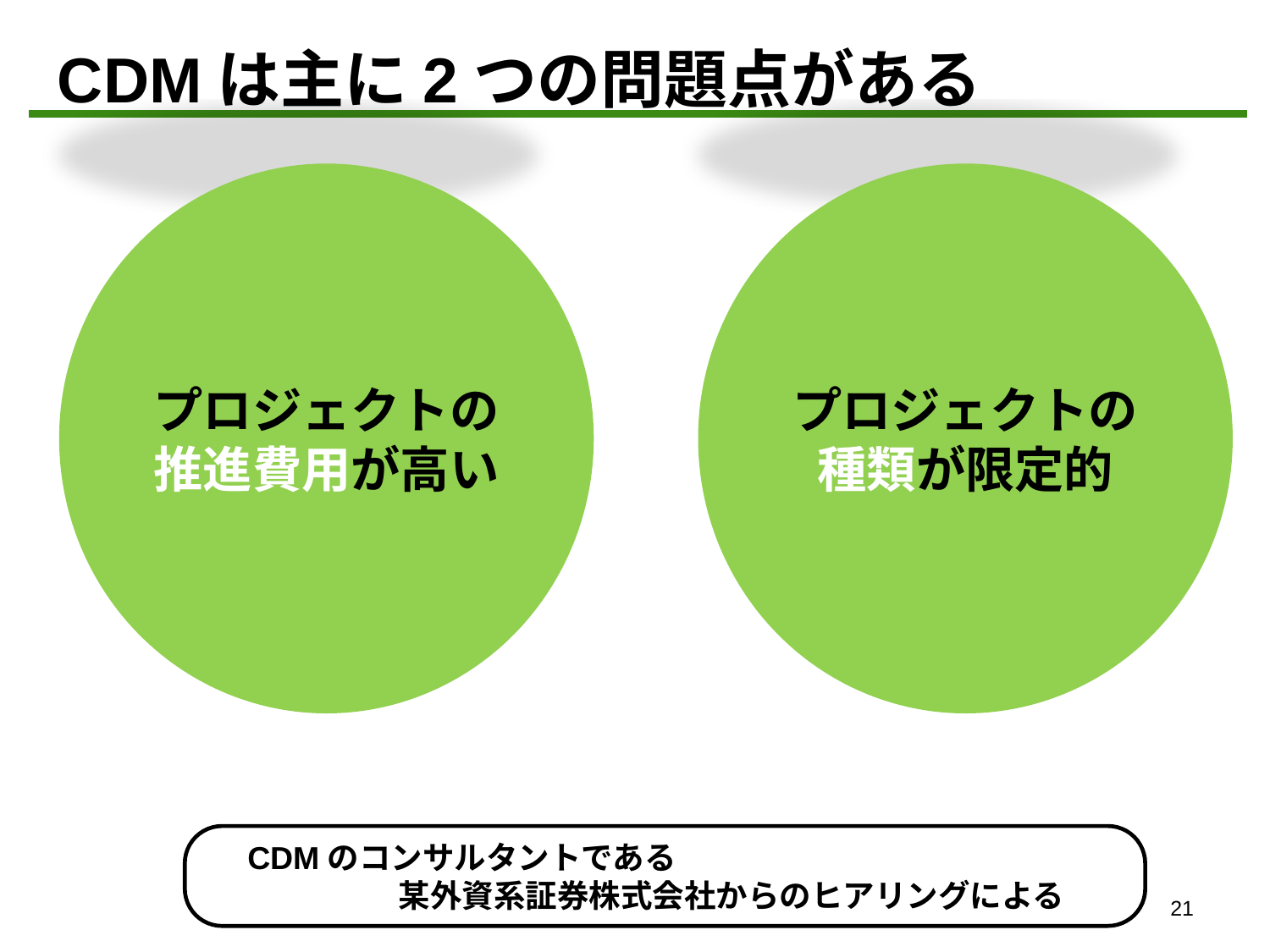

CDMは主に2つの問題点がある
プロジェクトの
推進費用が高い
プロジェクトの
種類が限定的

　CDMのコンサルタントである
　　　　　　某外資系証券株式会社からのヒアリングによる

21